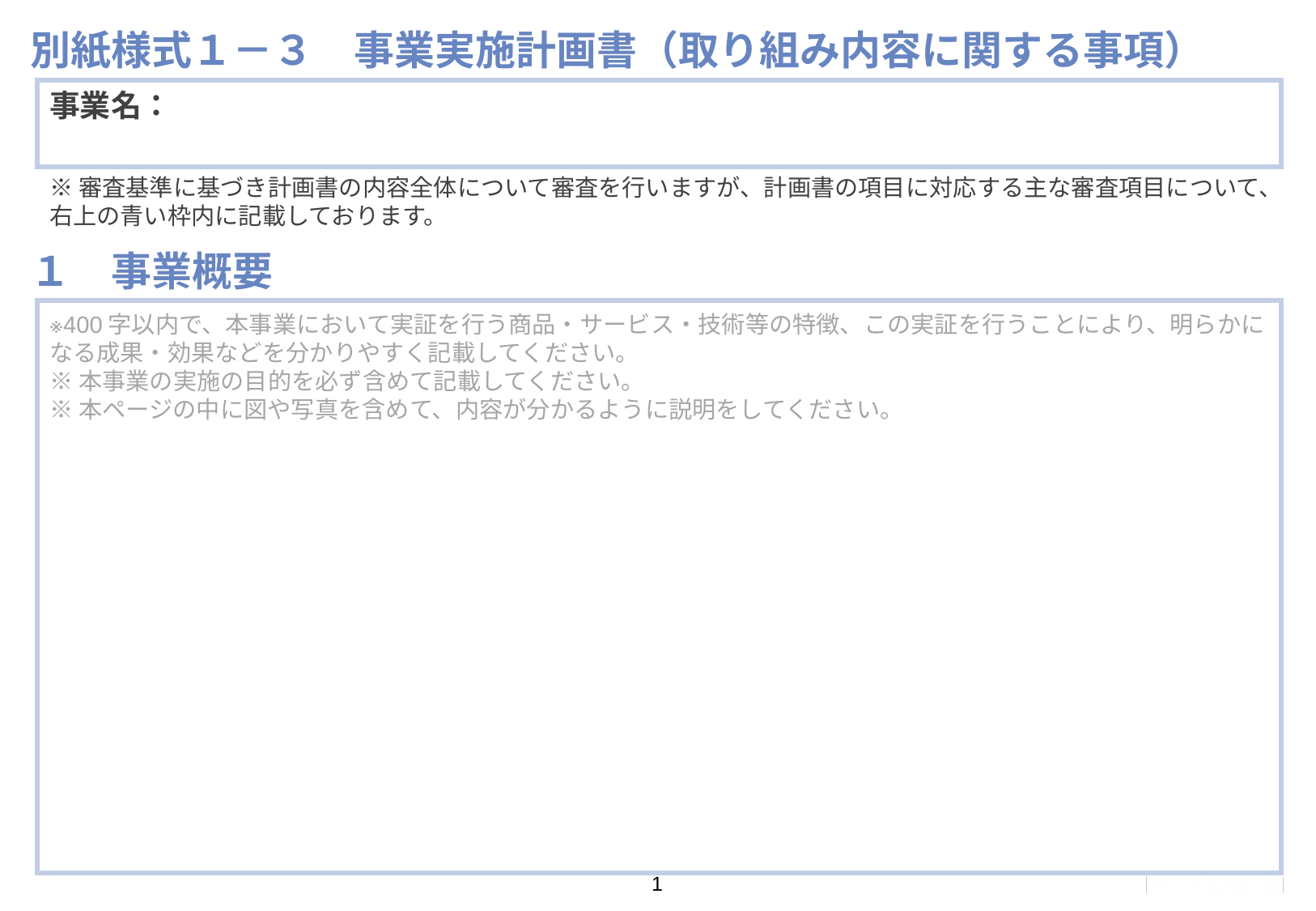

# 別紙様式１－３　事業実施計画書（取り組み内容に関する事項）
事業名：

※審査基準に基づき計画書の内容全体について審査を行いますが、計画書の項目に対応する主な審査項目について、右上の青い枠内に記載しております。
１　事業概要

※400字以内で、本事業において実証を行う商品・サービス・技術等の特徴、この実証を行うことにより、明らかになる成果・効果などを分かりやすく記載してください。
※本事業の実施の目的を必ず含めて記載してください。
※本ページの中に図や写真を含めて、内容が分かるように説明をしてください。